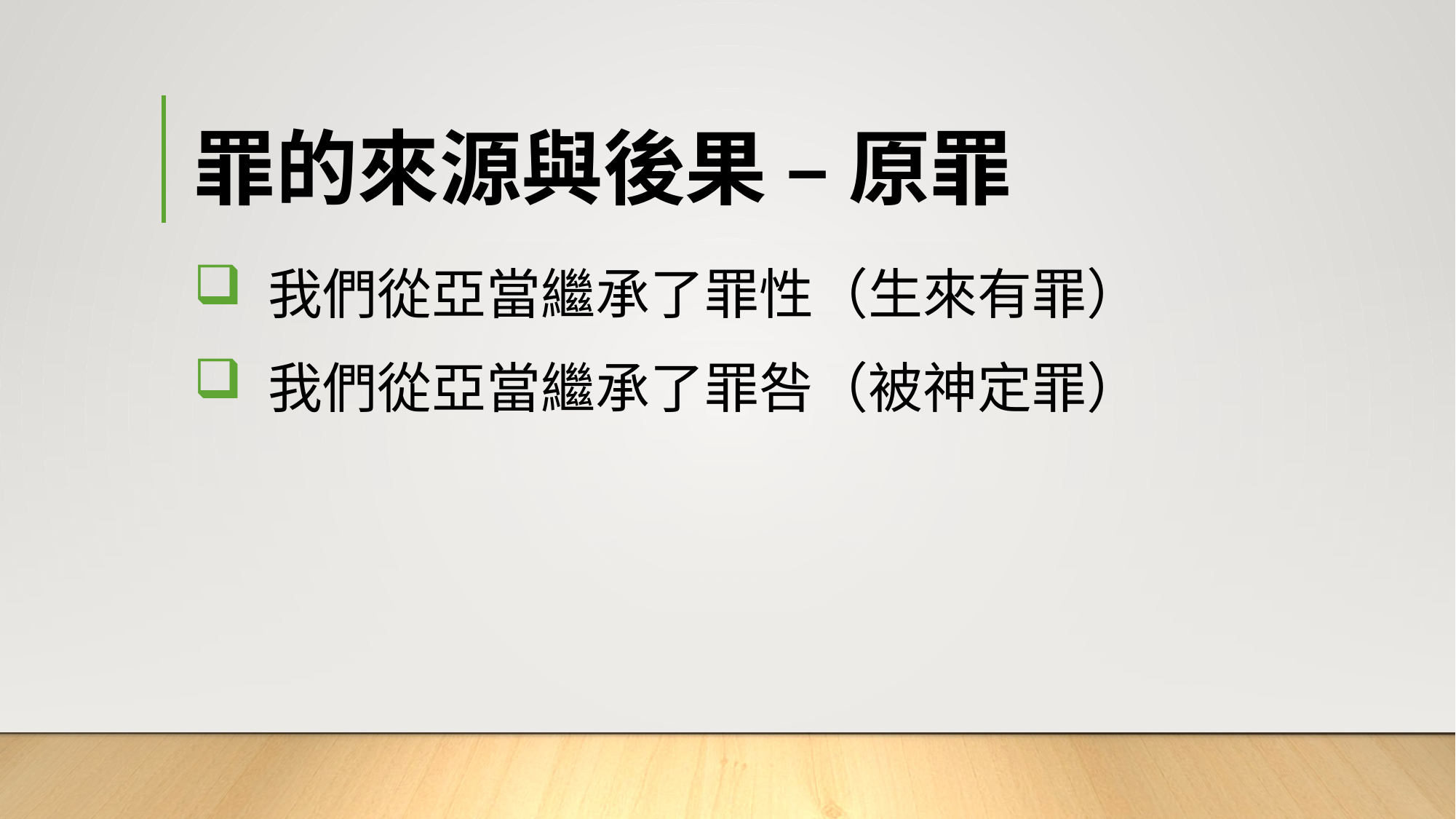

# 罪的來源與後果 – 原罪
 我們從亞當繼承了罪性（生來有罪）
 我們從亞當繼承了罪咎（被神定罪）